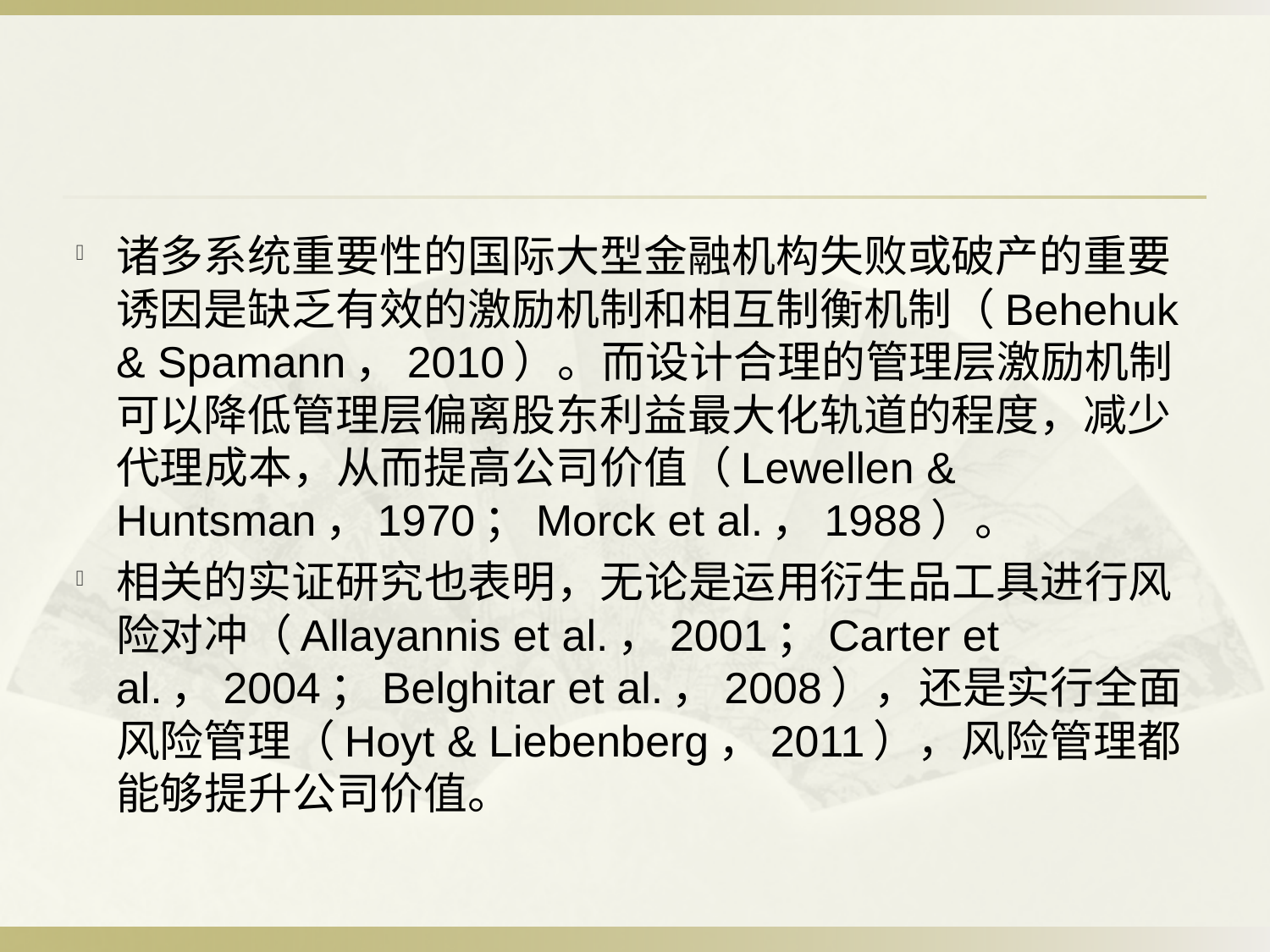

#
诸多系统重要性的国际大型金融机构失败或破产的重要诱因是缺乏有效的激励机制和相互制衡机制（Behehuk & Spamann，2010）。而设计合理的管理层激励机制可以降低管理层偏离股东利益最大化轨道的程度，减少代理成本，从而提高公司价值（Lewellen & Huntsman，1970；Morck et al.，1988）。
相关的实证研究也表明，无论是运用衍生品工具进行风险对冲（Allayannis et al.，2001；Carter et al.，2004；Belghitar et al.，2008），还是实行全面风险管理（Hoyt & Liebenberg，2011），风险管理都能够提升公司价值。